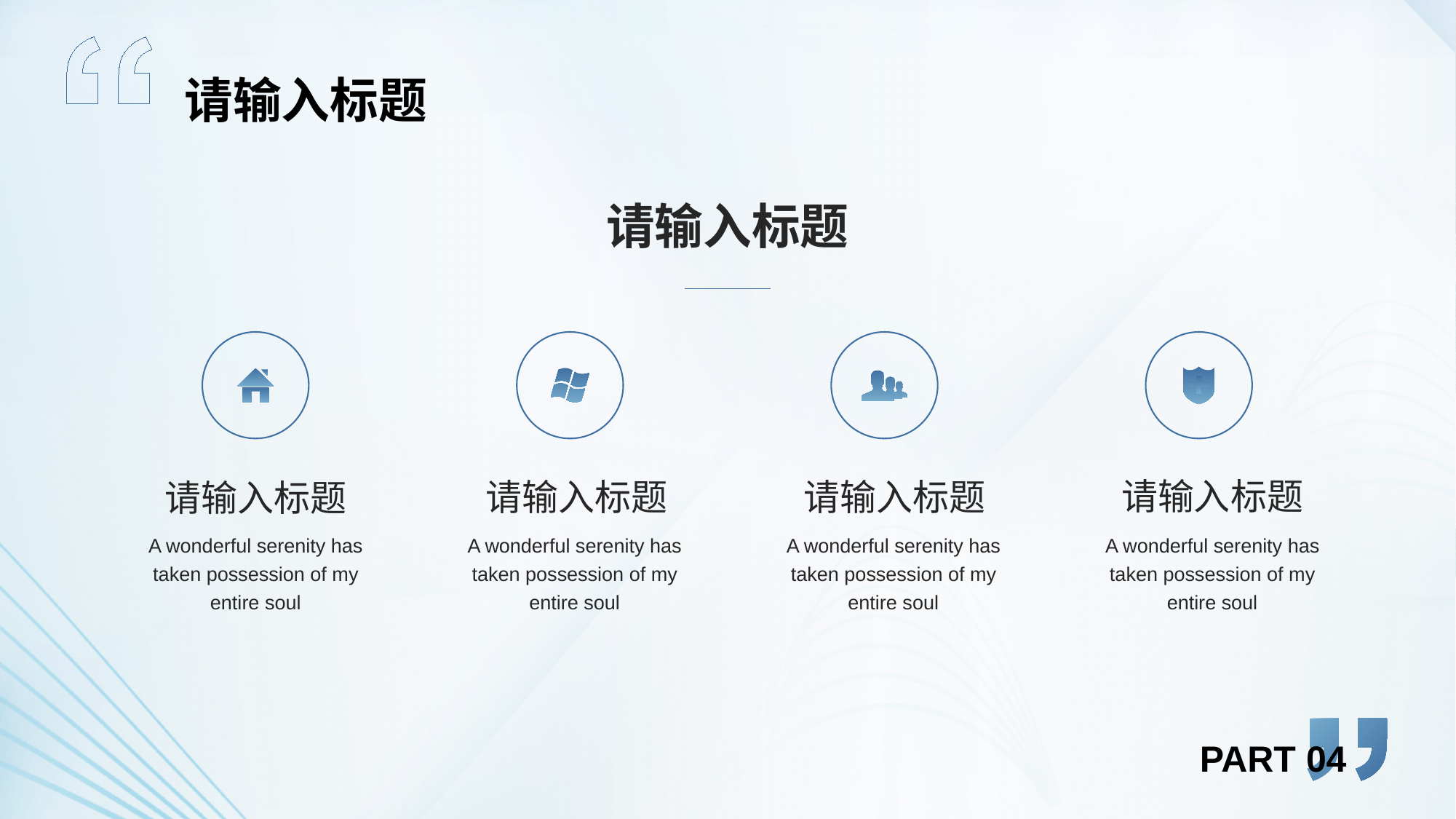

请输入标题

PART 04
请输入标题

请输入标题
请输入标题
请输入标题
请输入标题
A wonderful serenity has taken possession of my entire soul
A wonderful serenity has taken possession of my entire soul
A wonderful serenity has taken possession of my entire soul
A wonderful serenity has taken possession of my entire soul